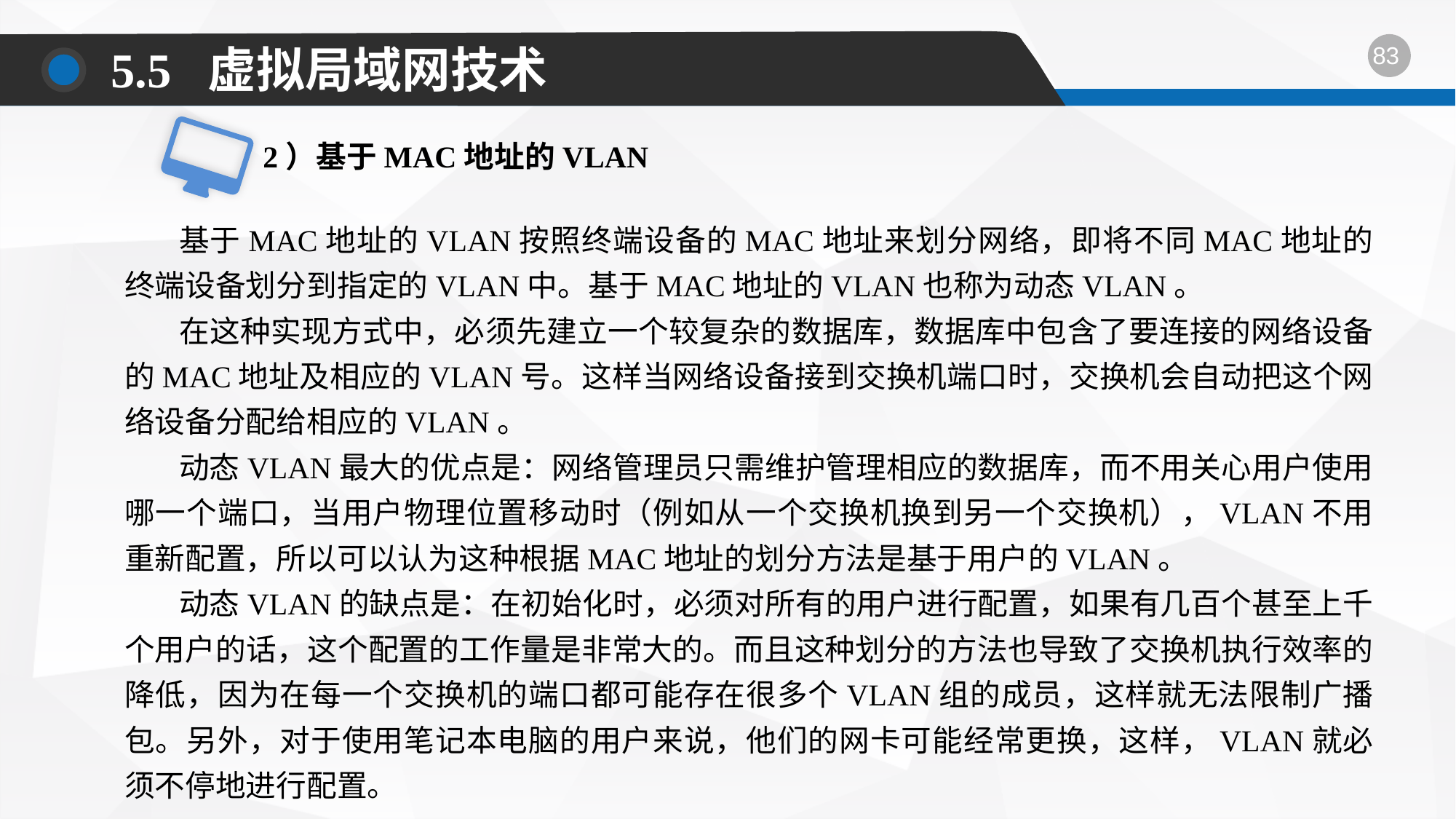

5.5  虚拟局域网技术

2）基于MAC地址的VLAN
基于MAC地址的VLAN按照终端设备的MAC地址来划分网络，即将不同MAC地址的终端设备划分到指定的VLAN中。基于MAC地址的VLAN也称为动态VLAN。
在这种实现方式中，必须先建立一个较复杂的数据库，数据库中包含了要连接的网络设备的MAC地址及相应的VLAN号。这样当网络设备接到交换机端口时，交换机会自动把这个网络设备分配给相应的VLAN。
动态VLAN最大的优点是：网络管理员只需维护管理相应的数据库，而不用关心用户使用哪一个端口，当用户物理位置移动时（例如从一个交换机换到另一个交换机），VLAN不用重新配置，所以可以认为这种根据MAC地址的划分方法是基于用户的VLAN。
动态VLAN的缺点是：在初始化时，必须对所有的用户进行配置，如果有几百个甚至上千个用户的话，这个配置的工作量是非常大的。而且这种划分的方法也导致了交换机执行效率的降低，因为在每一个交换机的端口都可能存在很多个VLAN组的成员，这样就无法限制广播包。另外，对于使用笔记本电脑的用户来说，他们的网卡可能经常更换，这样，VLAN就必须不停地进行配置。